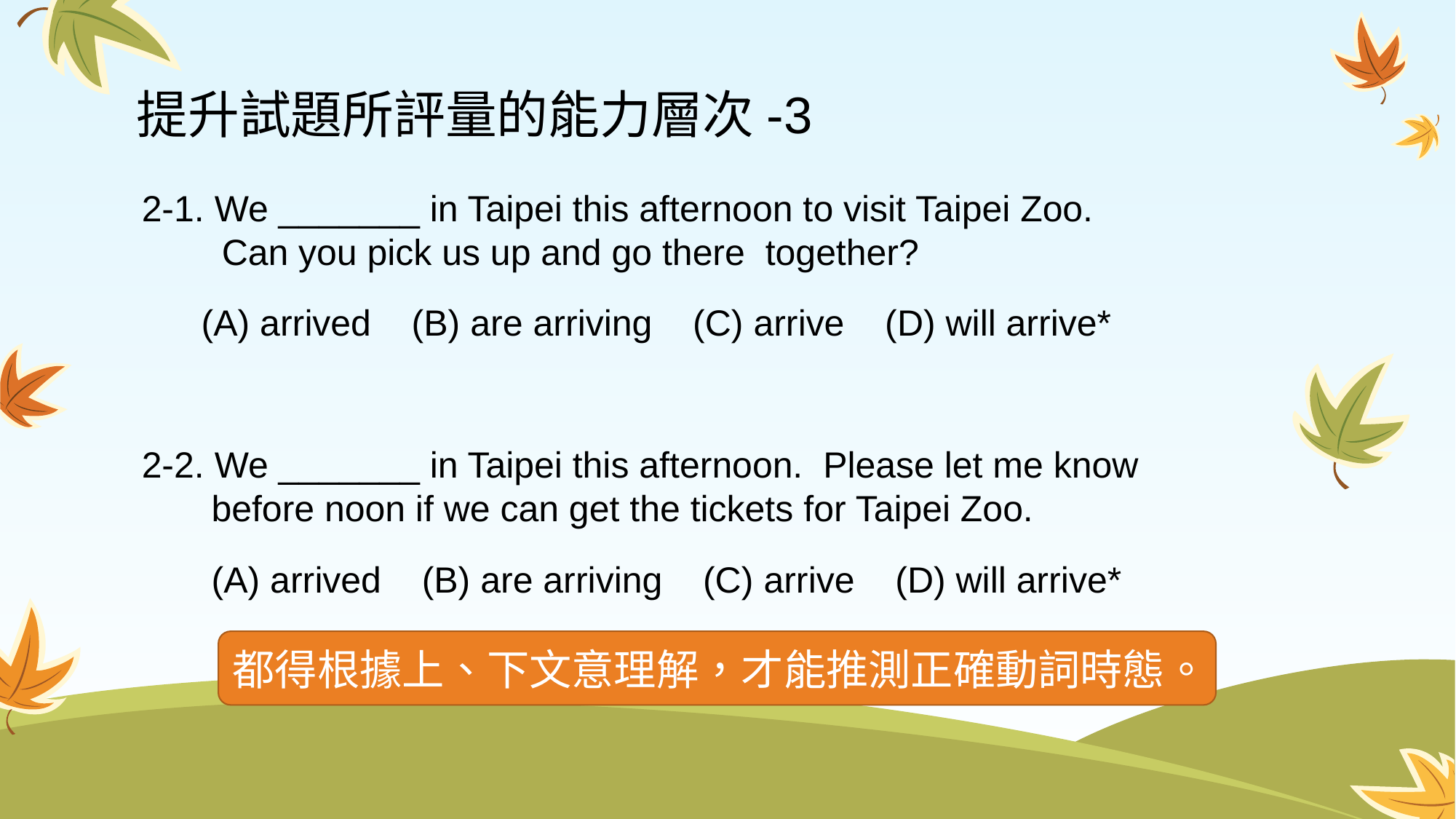

# 提升試題所評量的能力層次-3
2-1. We _______ in Taipei this afternoon to visit Taipei Zoo.
Can you pick us up and go there  together?
(A) arrived    (B) are arriving    (C) arrive    (D) will arrive*

2-2. We _______ in Taipei this afternoon.  Please let me know before noon if we can get the tickets for Taipei Zoo.
 (A) arrived    (B) are arriving    (C) arrive    (D) will arrive*
都得根據上、下文意理解，才能推測正確動詞時態。